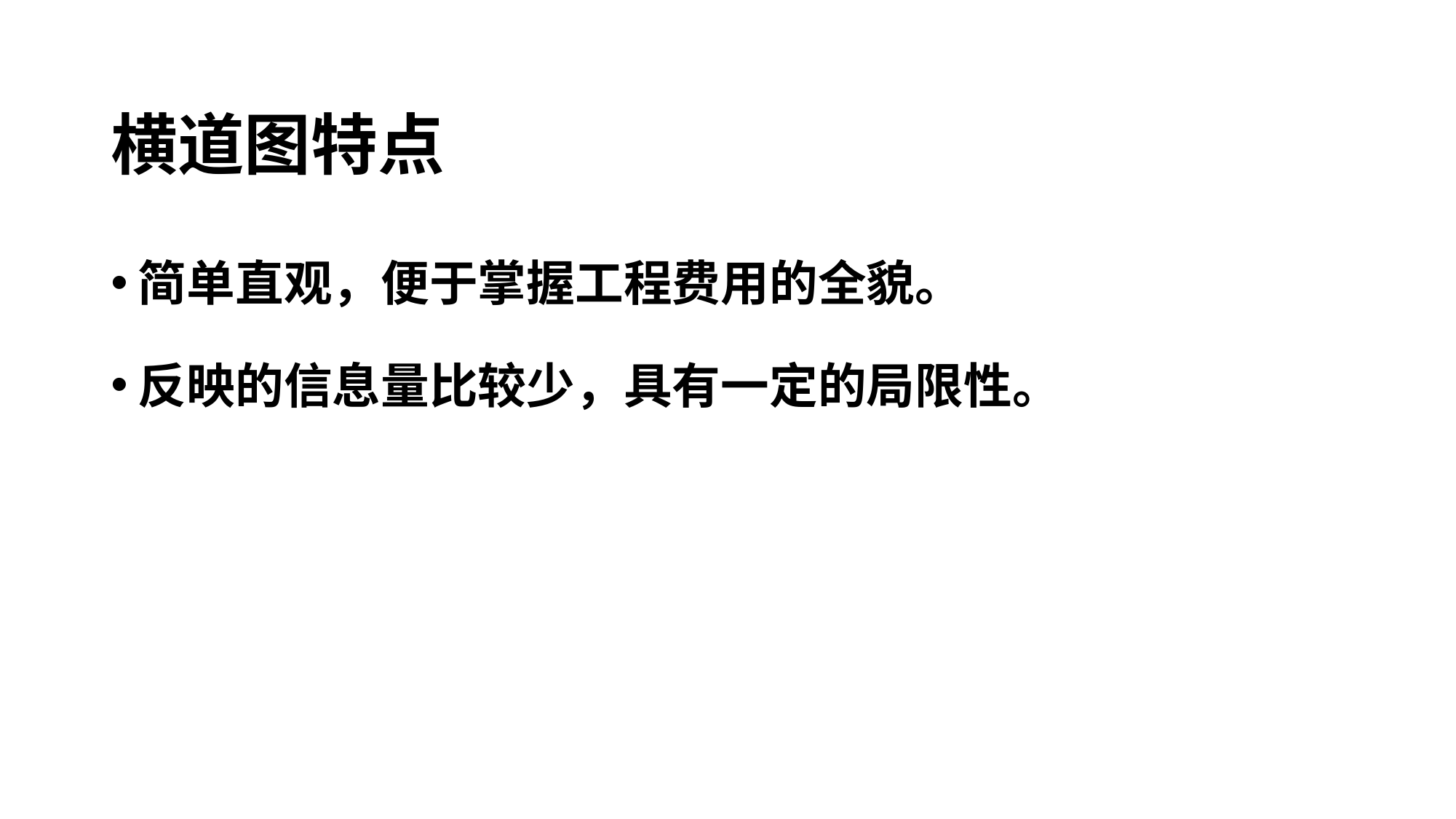

# 横道图特点
简单直观，便于掌握工程费用的全貌。
反映的信息量比较少，具有一定的局限性。